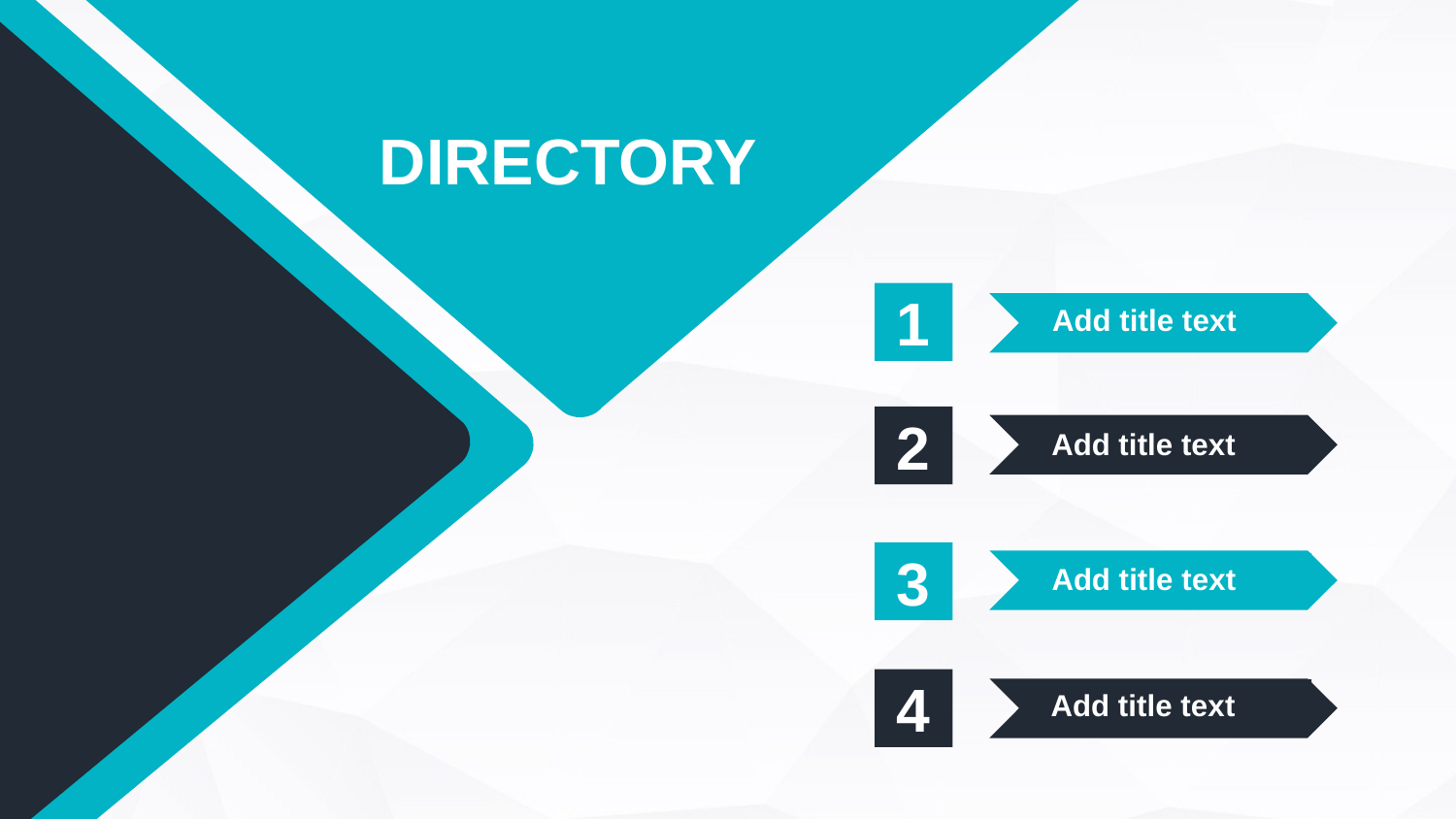

行业PPT模板http://www.1ppt.com/hangye/

DIRECTORY
1

Add title text
2

Add title text
3

Add title text
4

Add title text